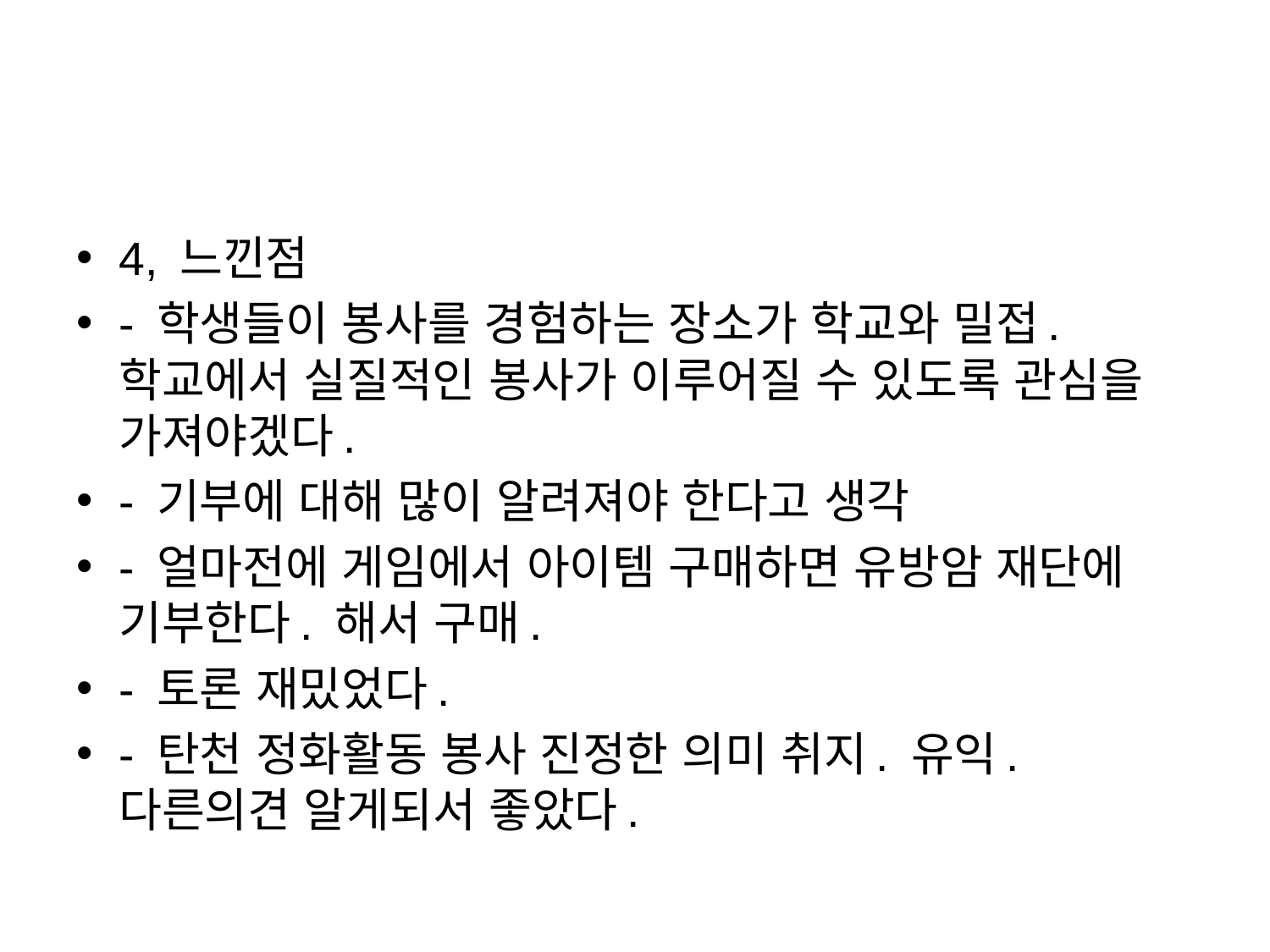

#
4, 느낀점
- 학생들이 봉사를 경험하는 장소가 학교와 밀접. 학교에서 실질적인 봉사가 이루어질 수 있도록 관심을 가져야겠다.
- 기부에 대해 많이 알려져야 한다고 생각
- 얼마전에 게임에서 아이템 구매하면 유방암 재단에 기부한다. 해서 구매.
- 토론 재밌었다.
- 탄천 정화활동 봉사 진정한 의미 취지. 유익. 다른의견 알게되서 좋았다.